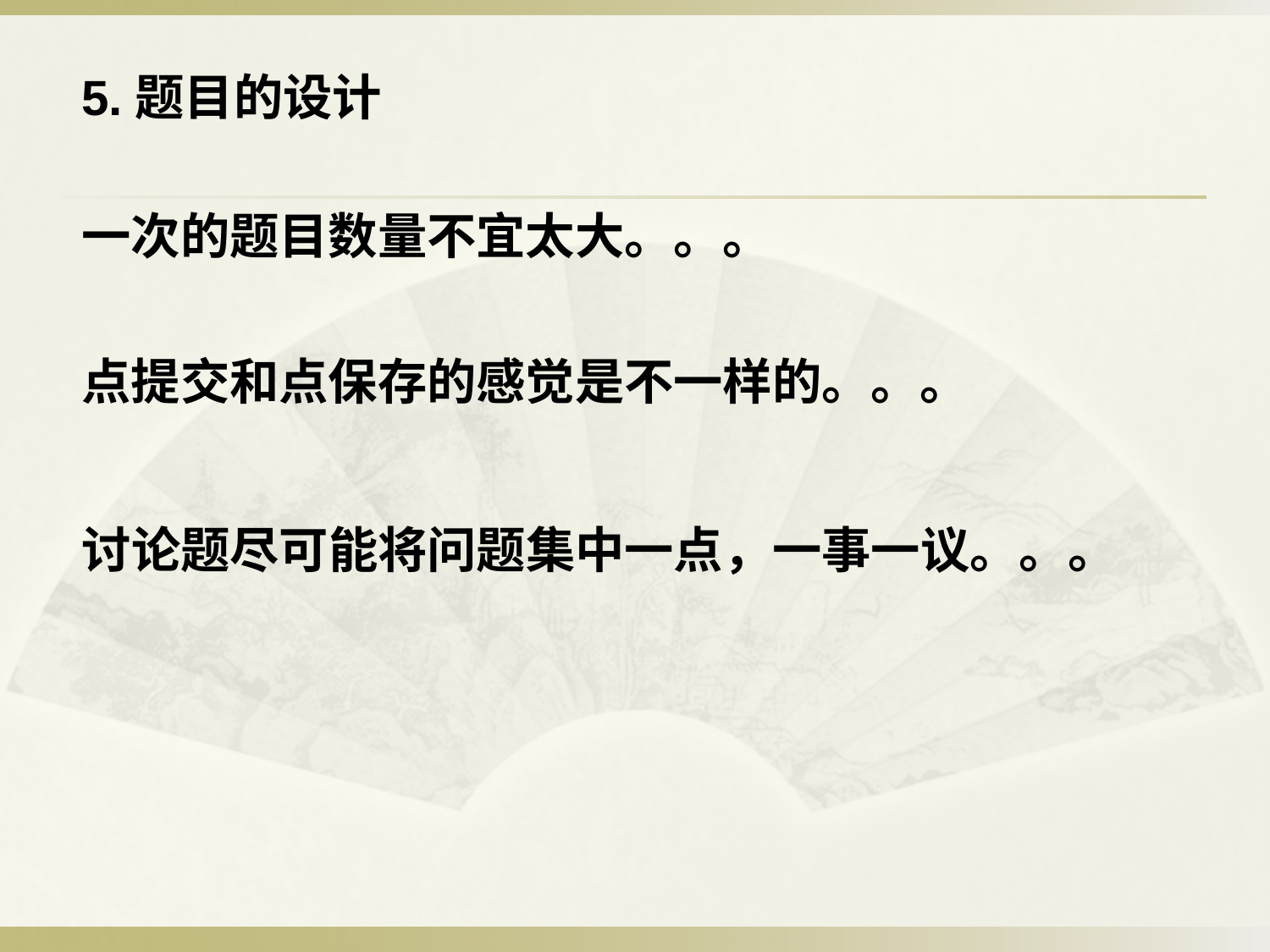

5.题目的设计
一次的题目数量不宜太大。。。
点提交和点保存的感觉是不一样的。。。
讨论题尽可能将问题集中一点，一事一议。。。